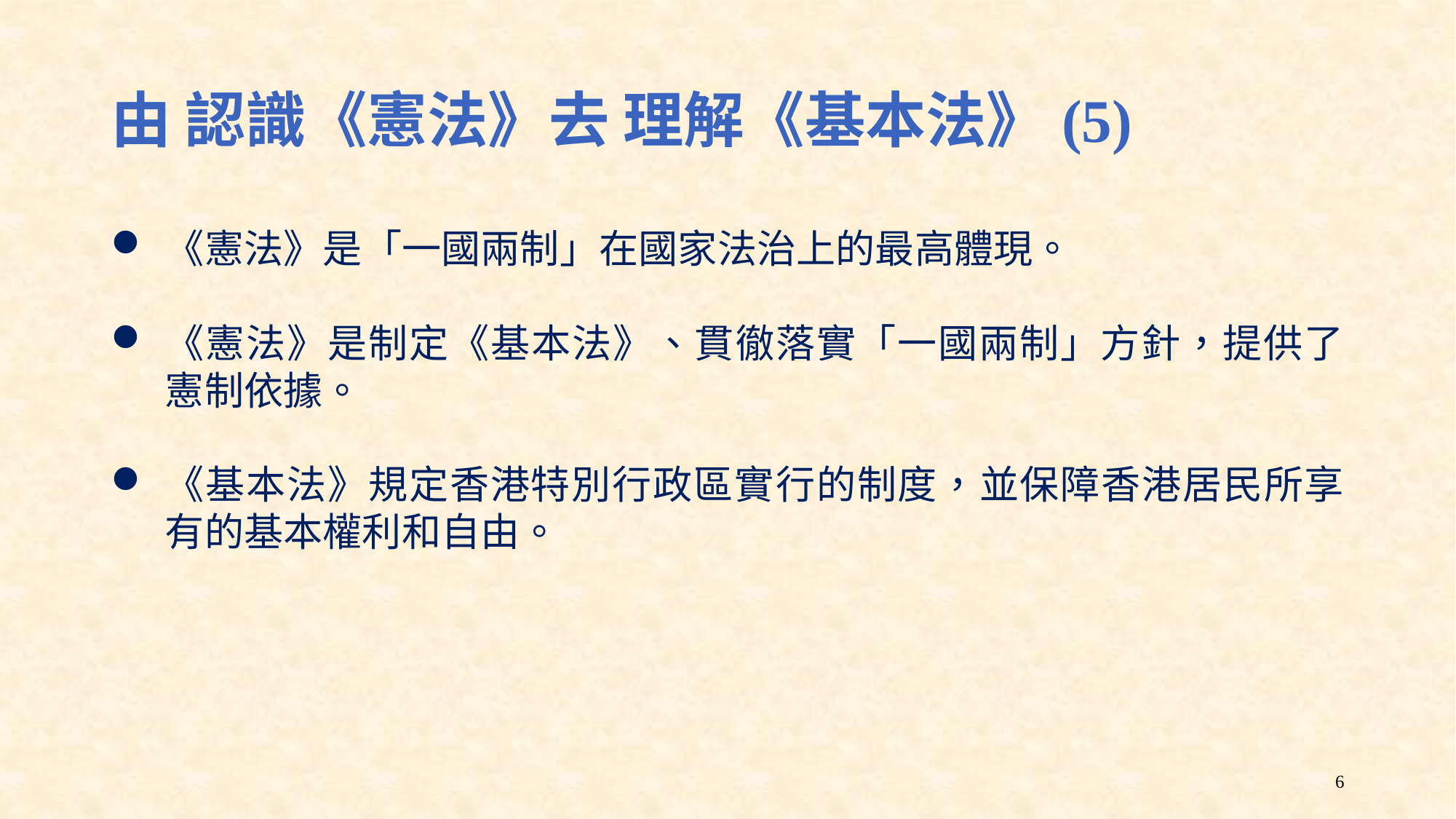

# 由 認識《憲法》去 理解《基本法》(5)
《憲法》是「一國兩制」在國家法治上的最高體現。

《憲法》是制定《基本法》、貫徹落實「一國兩制」方針，提供了憲制依據。

《基本法》規定香港特別行政區實行的制度，並保障香港居民所享有的基本權利和自由。
6